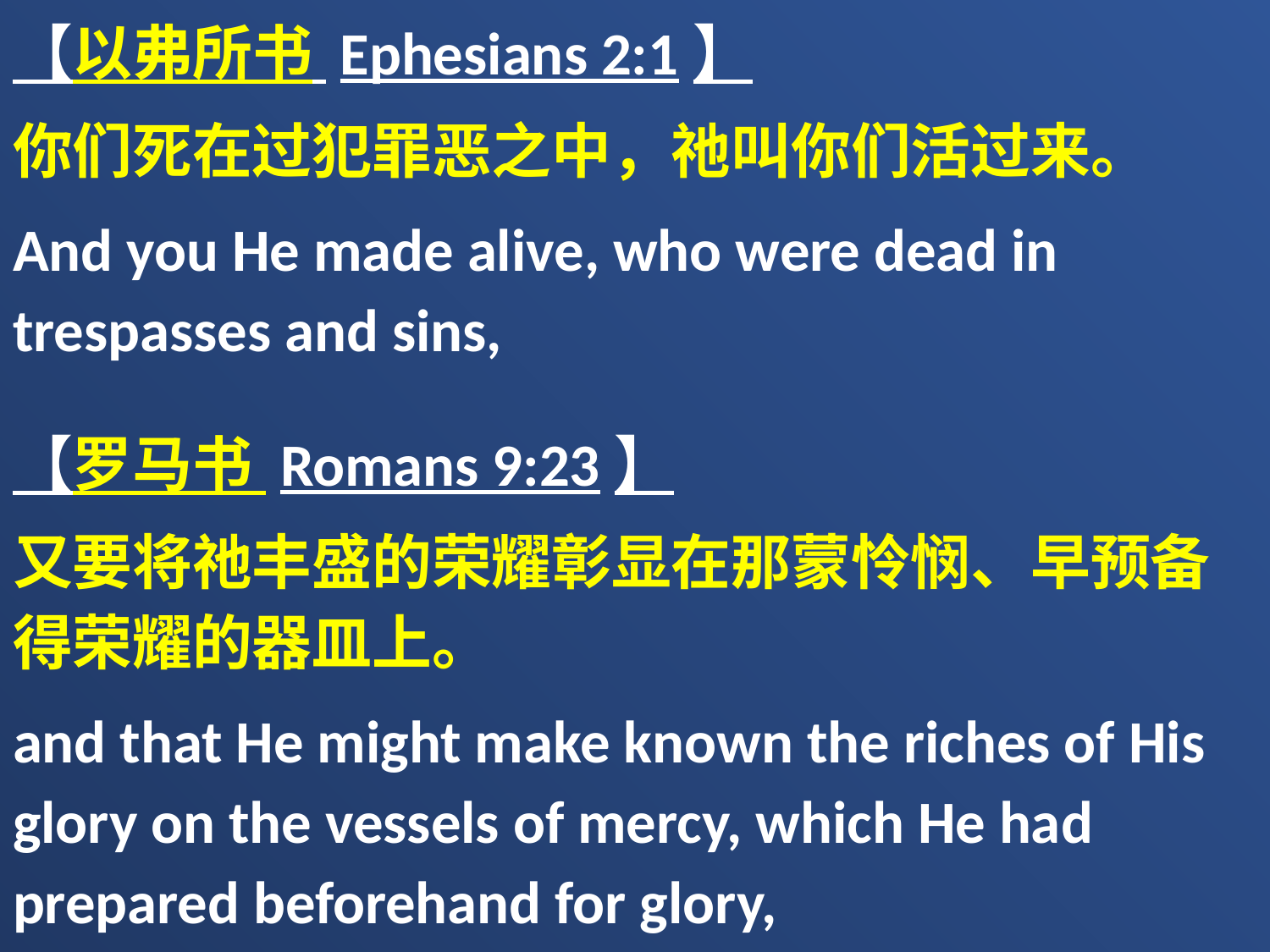

【以弗所书 Ephesians 2:1】
你们死在过犯罪恶之中，祂叫你们活过来。
And you He made alive, who were dead in trespasses and sins,

【罗马书 Romans 9:23】
又要将祂丰盛的荣耀彰显在那蒙怜悯、早预备得荣耀的器皿上。
and that He might make known the riches of His glory on the vessels of mercy, which He had prepared beforehand for glory,